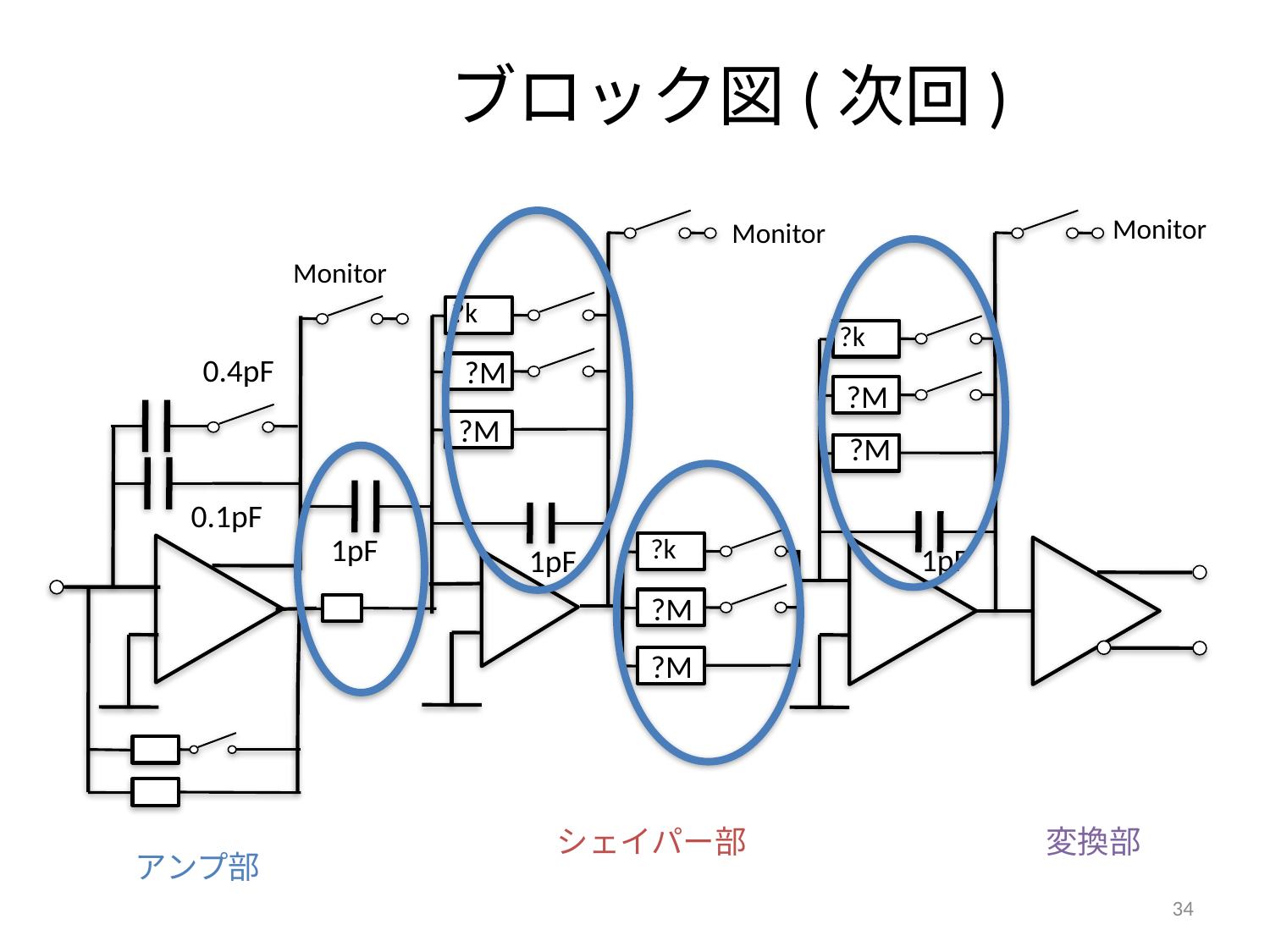

ブロック図(次回)
Monitor
Monitor

Monitor
?k

?M
?M

?k

?M
?M
0.4pF

0.1pF
1pF
 ?k

?M
?M
1pF
1pF

シェイパー部
変換部
アンプ部
34